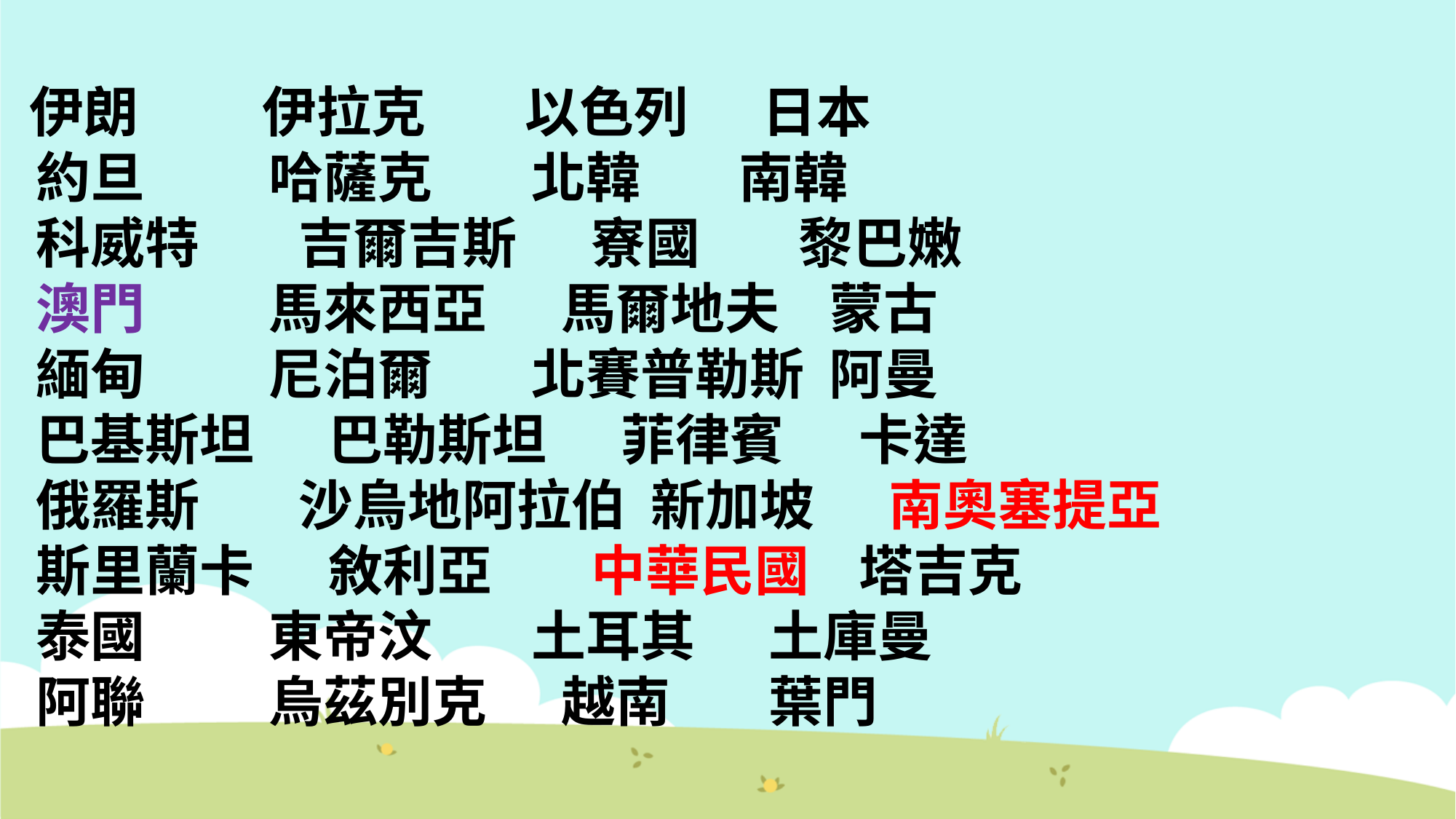

伊朗          伊拉克        以色列      日本
 約旦          哈薩克        北韓        南韓
 科威特        吉爾吉斯      寮國        黎巴嫩
 澳門          馬來西亞      馬爾地夫    蒙古
 緬甸          尼泊爾        北賽普勒斯  阿曼
 巴基斯坦      巴勒斯坦      菲律賓      卡達
 俄羅斯        沙烏地阿拉伯  新加坡      南奧塞提亞
 斯里蘭卡      敘利亞        中華民國    塔吉克
 泰國          東帝汶        土耳其      土庫曼
 阿聯          烏茲別克      越南        葉門